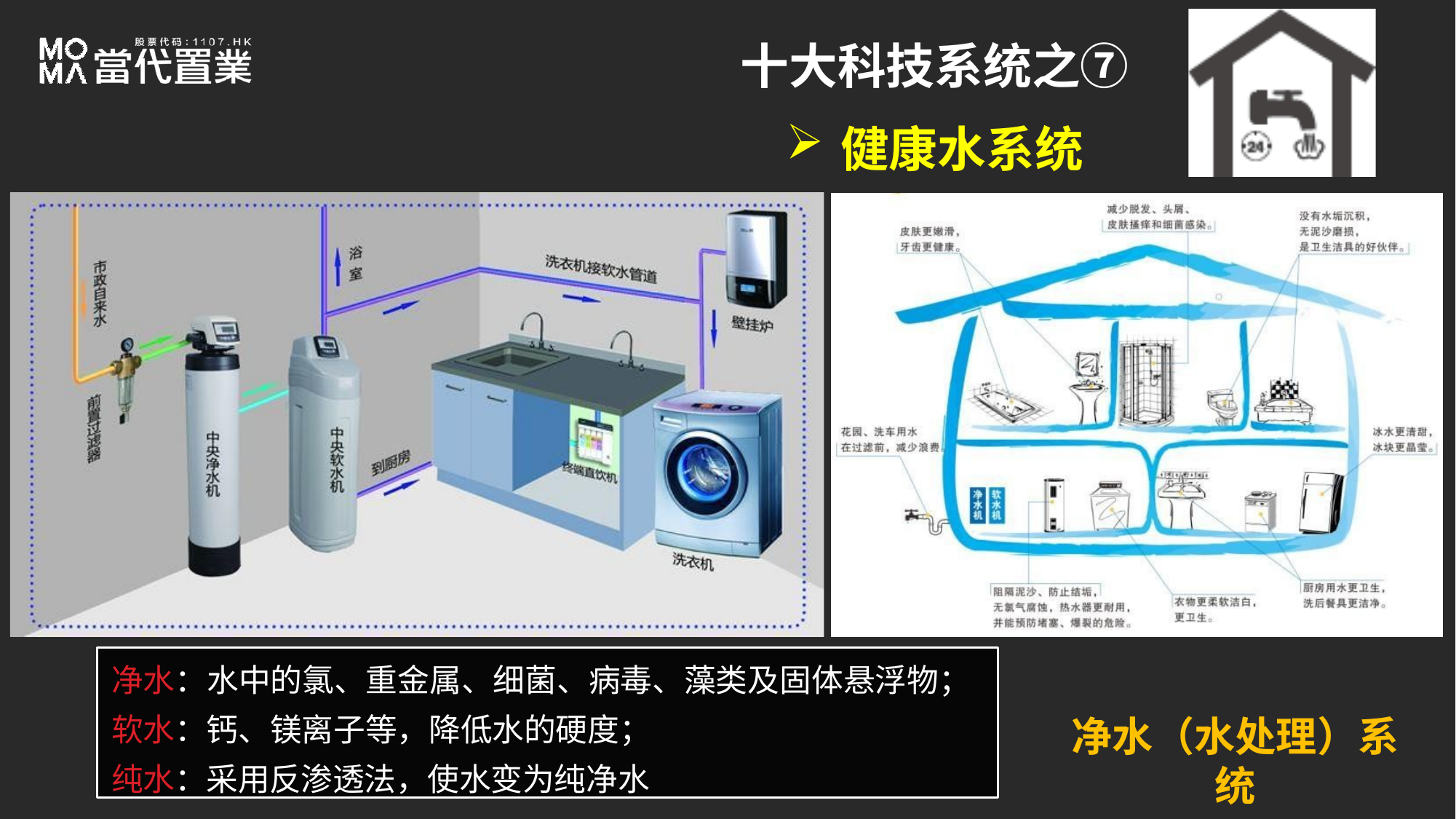

十大科技系统之⑦
健康水系统

净水：水中的氯、重金属、细菌、病毒、藻类及固体悬浮物； 软水：钙、镁离子等，降低水的硬度；
纯水：采用反渗透法，使水变为纯净水
净水（水处理）系统